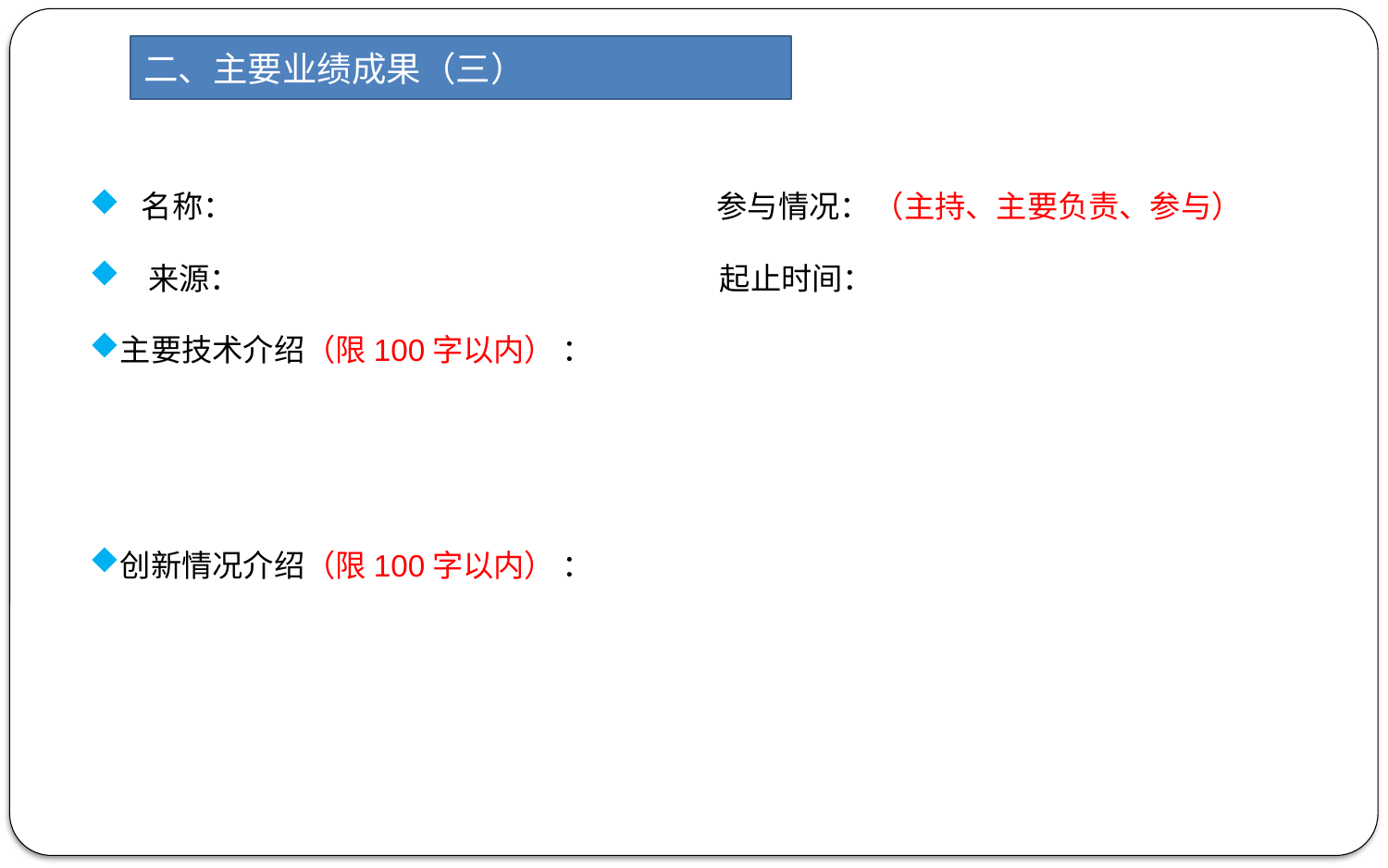

二、主要业绩成果（三）
  名称：                                                                      参与情况：（主持、主要负责、参与）
   来源：                                                                     起止时间：
主要技术介绍（限100字以内） ：

创新情况介绍（限100字以内） ：